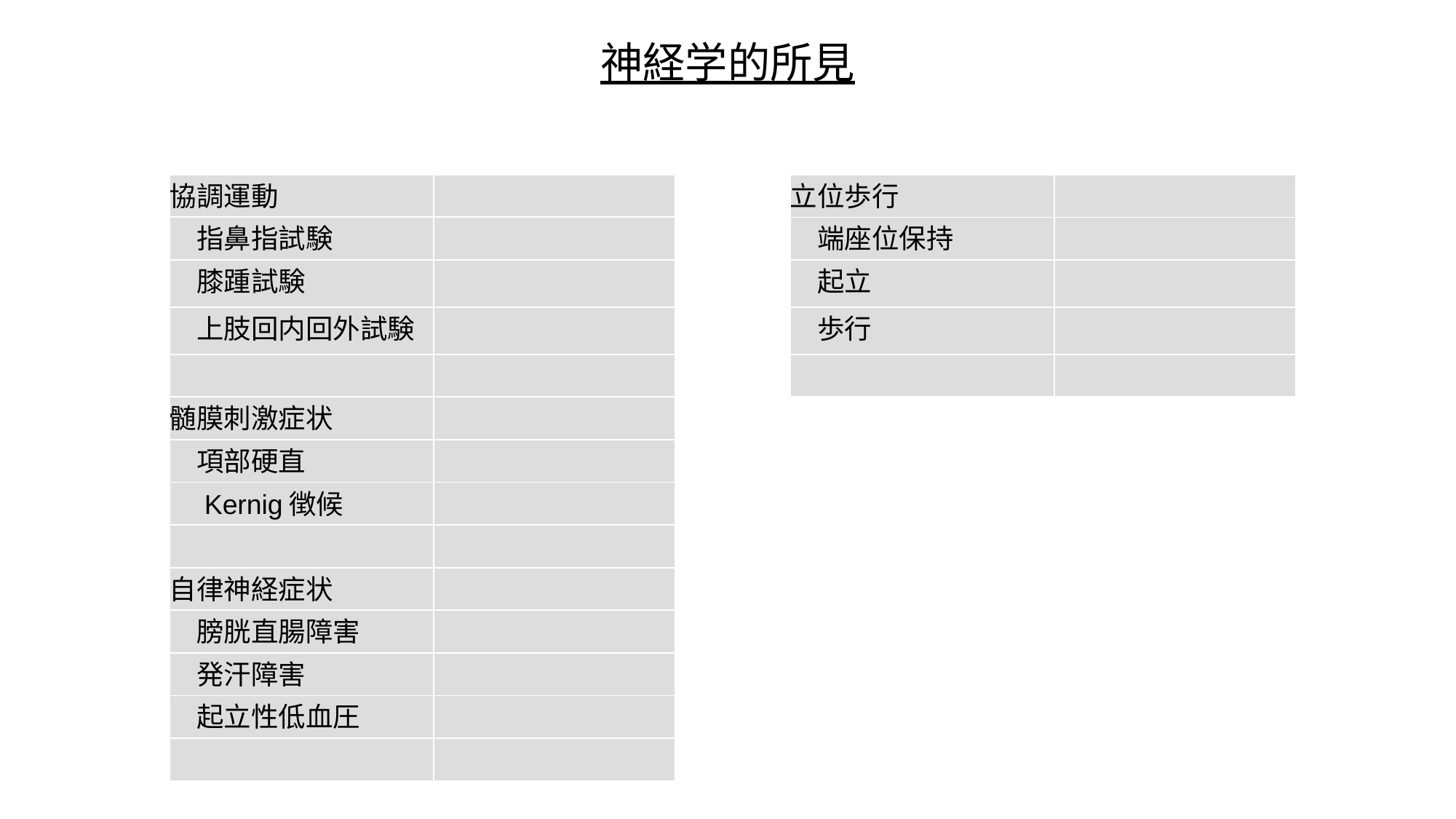

神経学的所見
| 協調運動 |  |
| --- | --- |
| 指鼻指試験 |  |
| 膝踵試験 |  |
| 上肢回内回外試験 |  |
|  |  |
| 髄膜刺激症状 |  |
| 項部硬直 |  |
| Kernig徴候 |  |
|  |  |
| 自律神経症状 |  |
| 膀胱直腸障害 |  |
| 発汗障害 |  |
| 起立性低血圧 |  |
|  |  |
| 立位歩行 |  |
| --- | --- |
| 端座位保持 |  |
| 起立 |  |
| 歩行 |  |
|  |  |